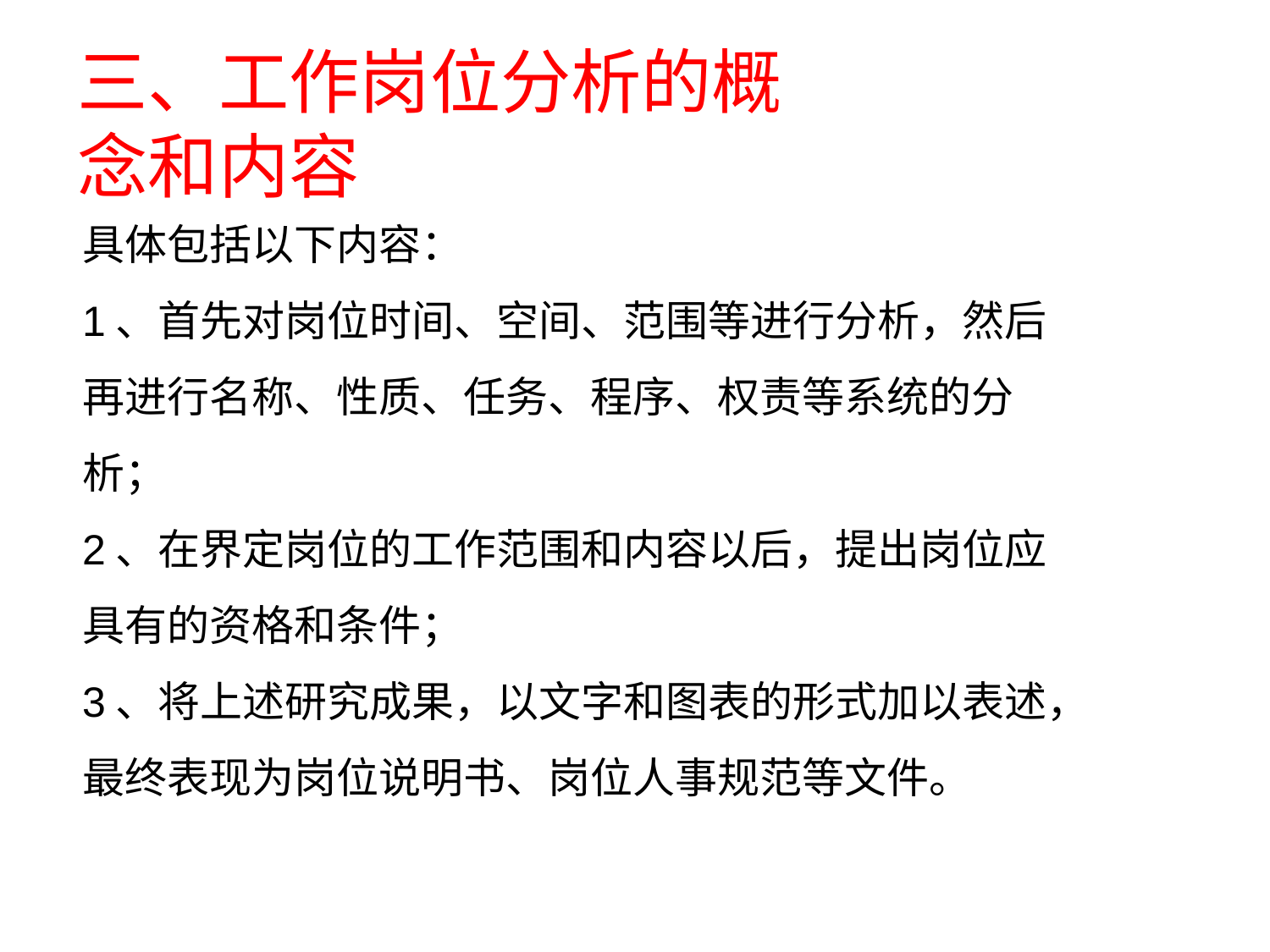

# 三、工作岗位分析的概念和内容
具体包括以下内容：
1、首先对岗位时间、空间、范围等进行分析，然后再进行名称、性质、任务、程序、权责等系统的分析；
2、在界定岗位的工作范围和内容以后，提出岗位应具有的资格和条件；
3、将上述研究成果，以文字和图表的形式加以表述，最终表现为岗位说明书、岗位人事规范等文件。